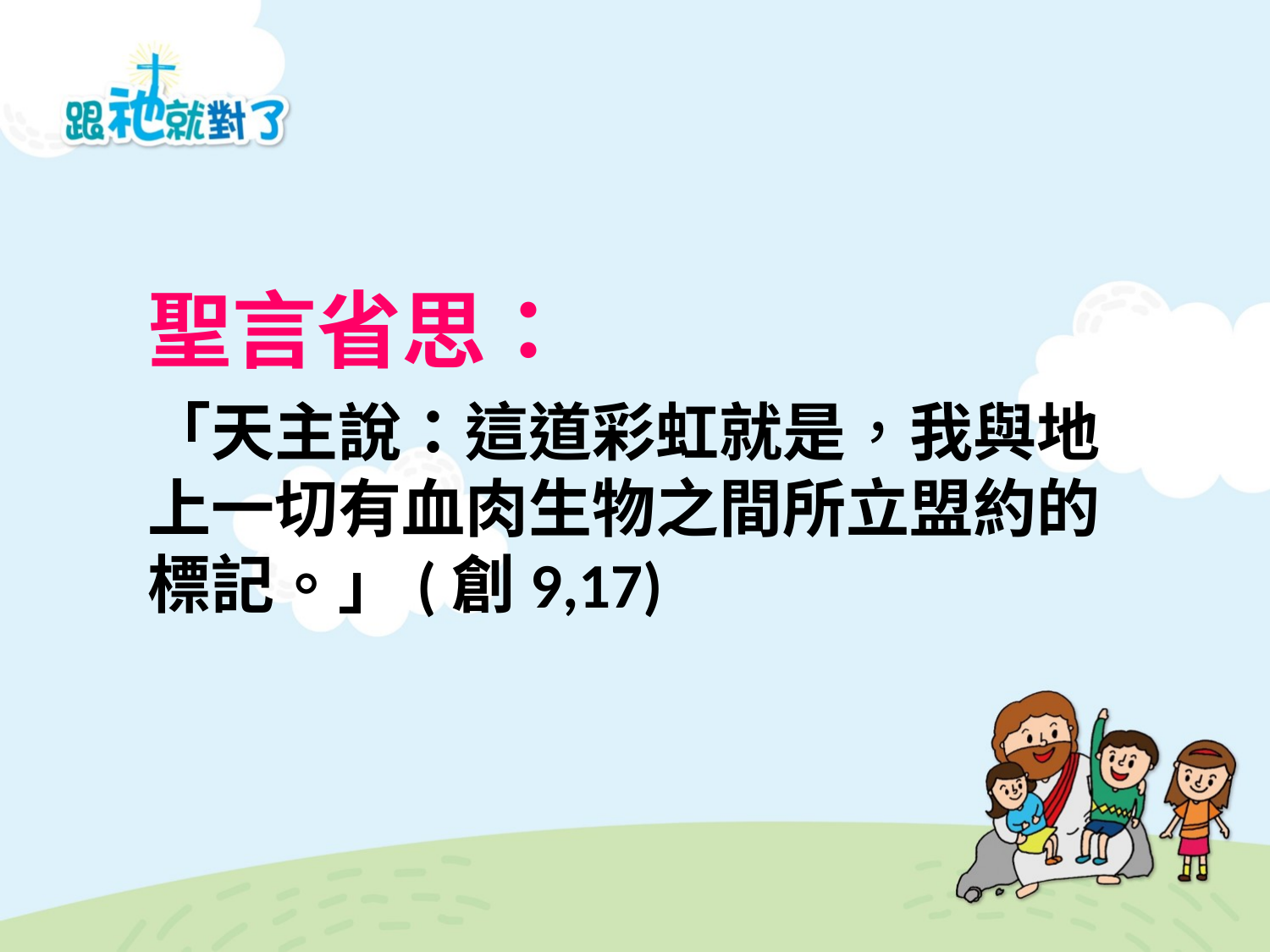

聖言省思：
「天主說：這道彩虹就是，我與地上一切有血肉生物之間所立盟約的標記。」(創9,17)